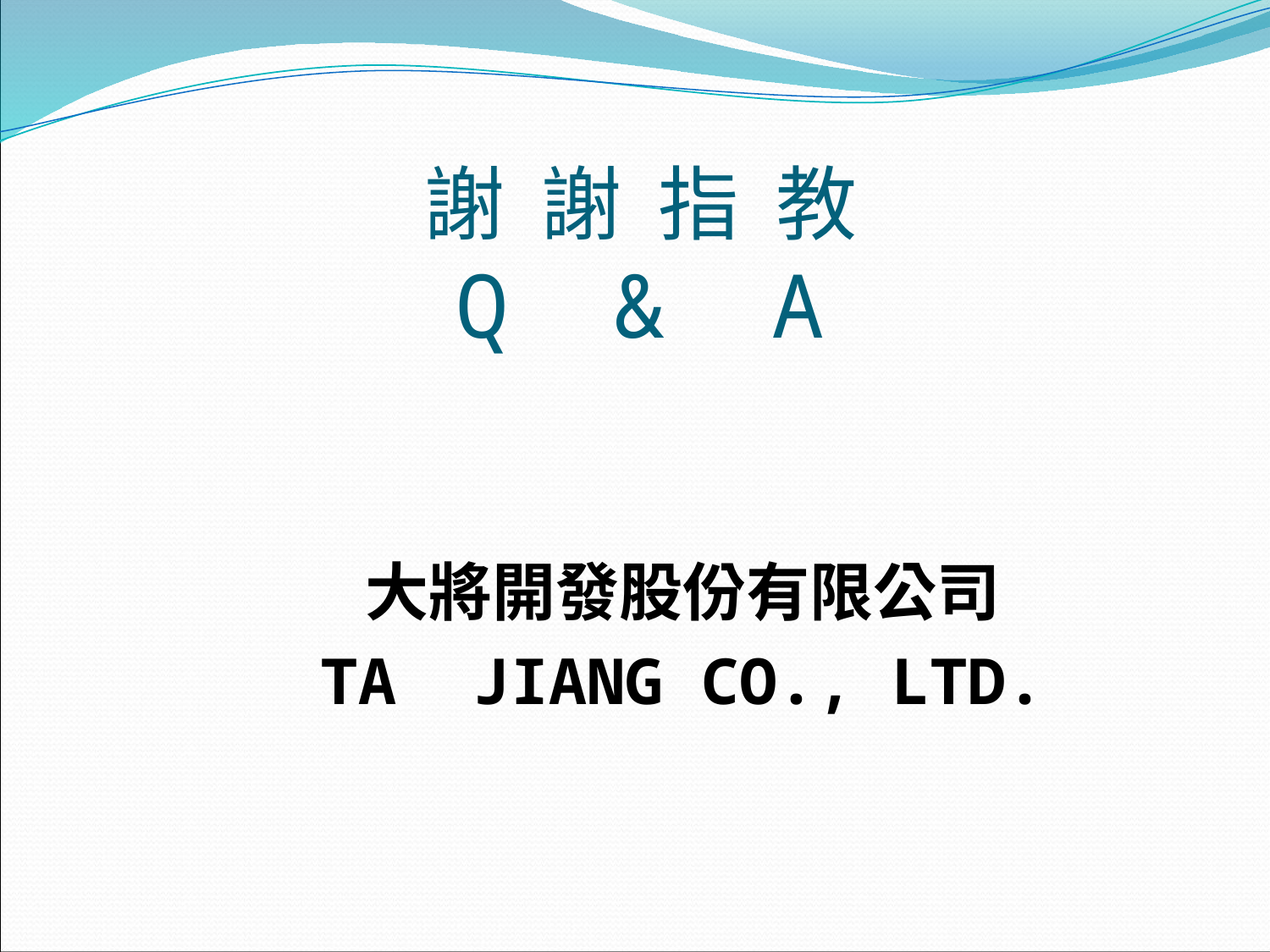

# 謝  謝  指  教 Q  &  A
大將開發股份有限公司
TA  JIANG CO., LTD.